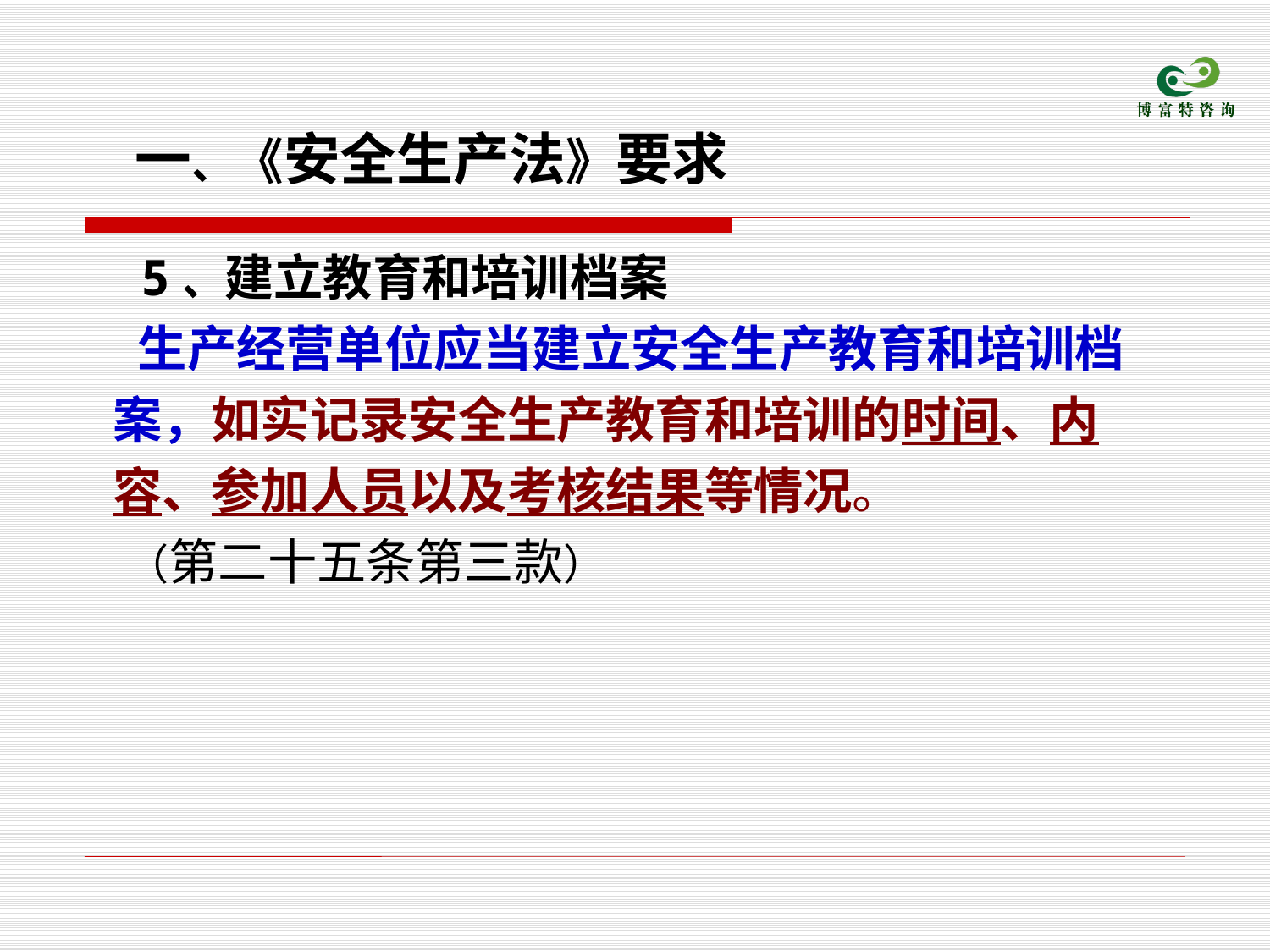

一、《安全生产法》要求
　      5、建立教育和培训档案
       生产经营单位应当建立安全生产教育和培训档案，如实记录安全生产教育和培训的时间、内容、参加人员以及考核结果等情况。
      （第二十五条第三款）